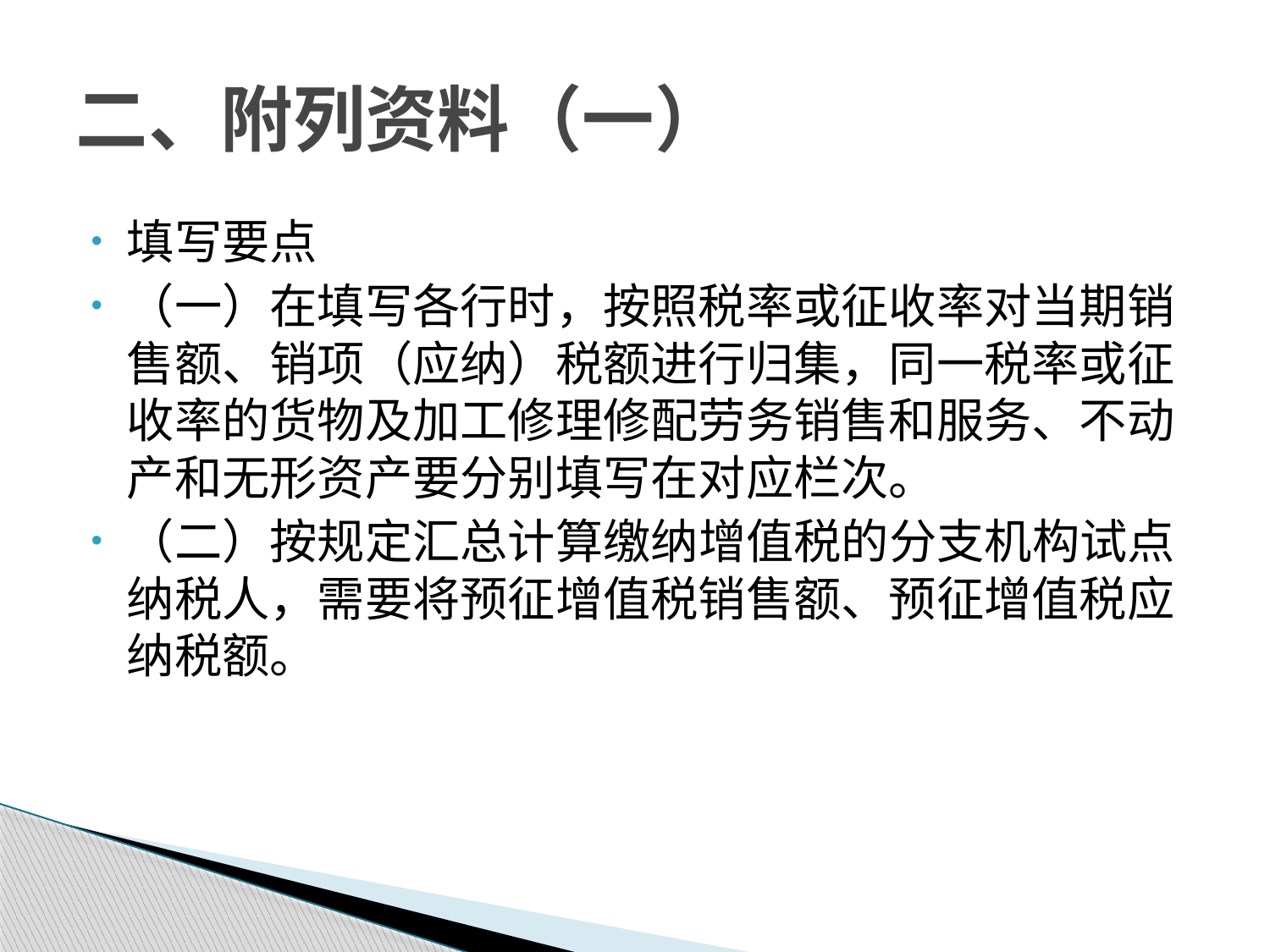

# 二、附列资料（一）
填写要点
（一）在填写各行时，按照税率或征收率对当期销售额、销项（应纳）税额进行归集，同一税率或征收率的货物及加工修理修配劳务销售和服务、不动产和无形资产要分别填写在对应栏次。
（二）按规定汇总计算缴纳增值税的分支机构试点纳税人，需要将预征增值税销售额、预征增值税应纳税额。